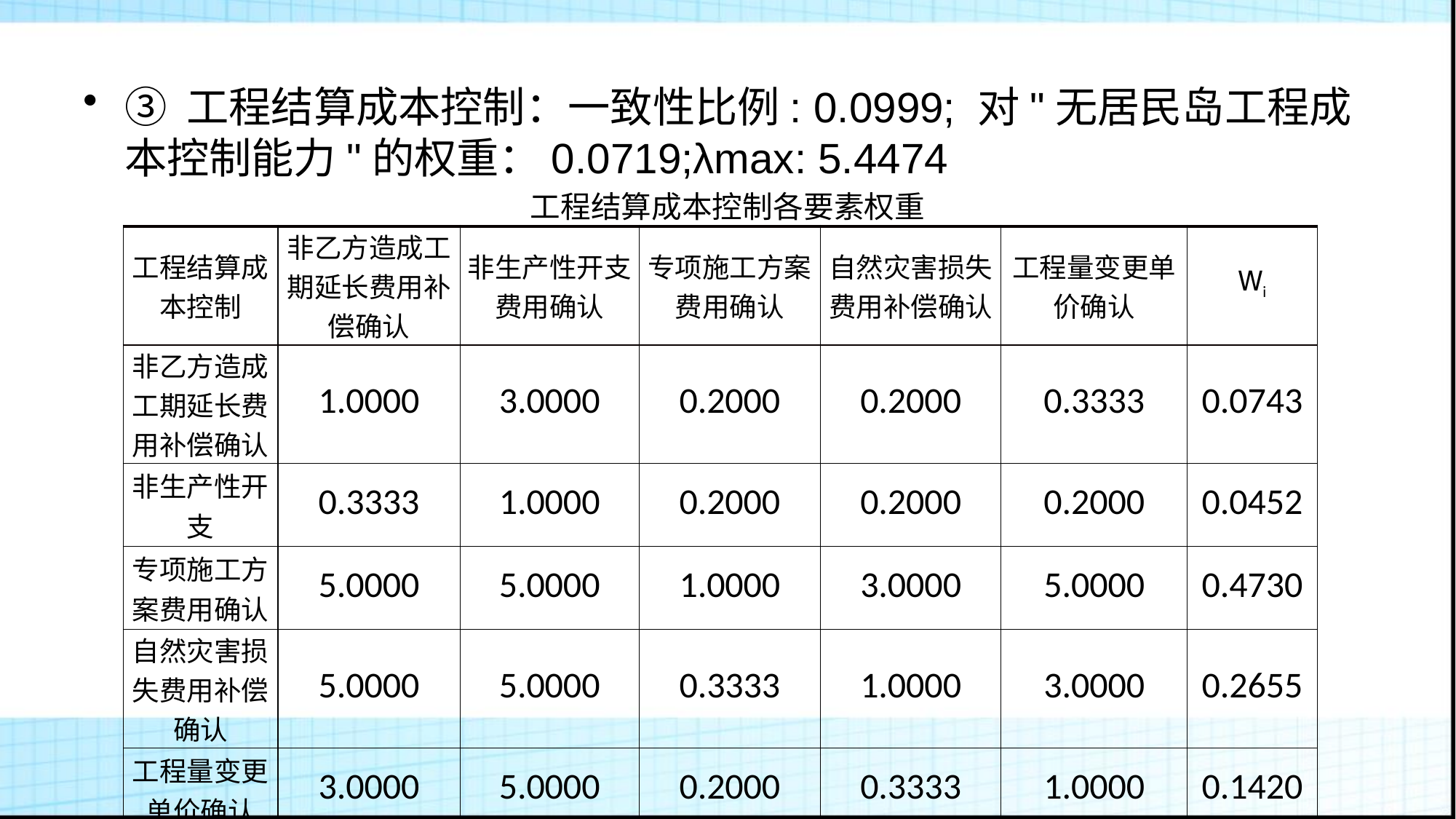

③ 工程结算成本控制：一致性比例: 0.0999; 对"无居民岛工程成本控制能力"的权重：0.0719;λmax: 5.4474
工程结算成本控制各要素权重

| 工程结算成本控制 | 非乙方造成工期延长费用补偿确认 | 非生产性开支费用确认 | 专项施工方案费用确认 | 自然灾害损失费用补偿确认 | 工程量变更单价确认 | Wi |
| --- | --- | --- | --- | --- | --- | --- |
| 非乙方造成工期延长费用补偿确认 | 1.0000 | 3.0000 | 0.2000 | 0.2000 | 0.3333 | 0.0743 |
| 非生产性开支 | 0.3333 | 1.0000 | 0.2000 | 0.2000 | 0.2000 | 0.0452 |
| 专项施工方案费用确认 | 5.0000 | 5.0000 | 1.0000 | 3.0000 | 5.0000 | 0.4730 |
| 自然灾害损失费用补偿确认 | 5.0000 | 5.0000 | 0.3333 | 1.0000 | 3.0000 | 0.2655 |
| 工程量变更单价确认 | 3.0000 | 5.0000 | 0.2000 | 0.3333 | 1.0000 | 0.1420 |